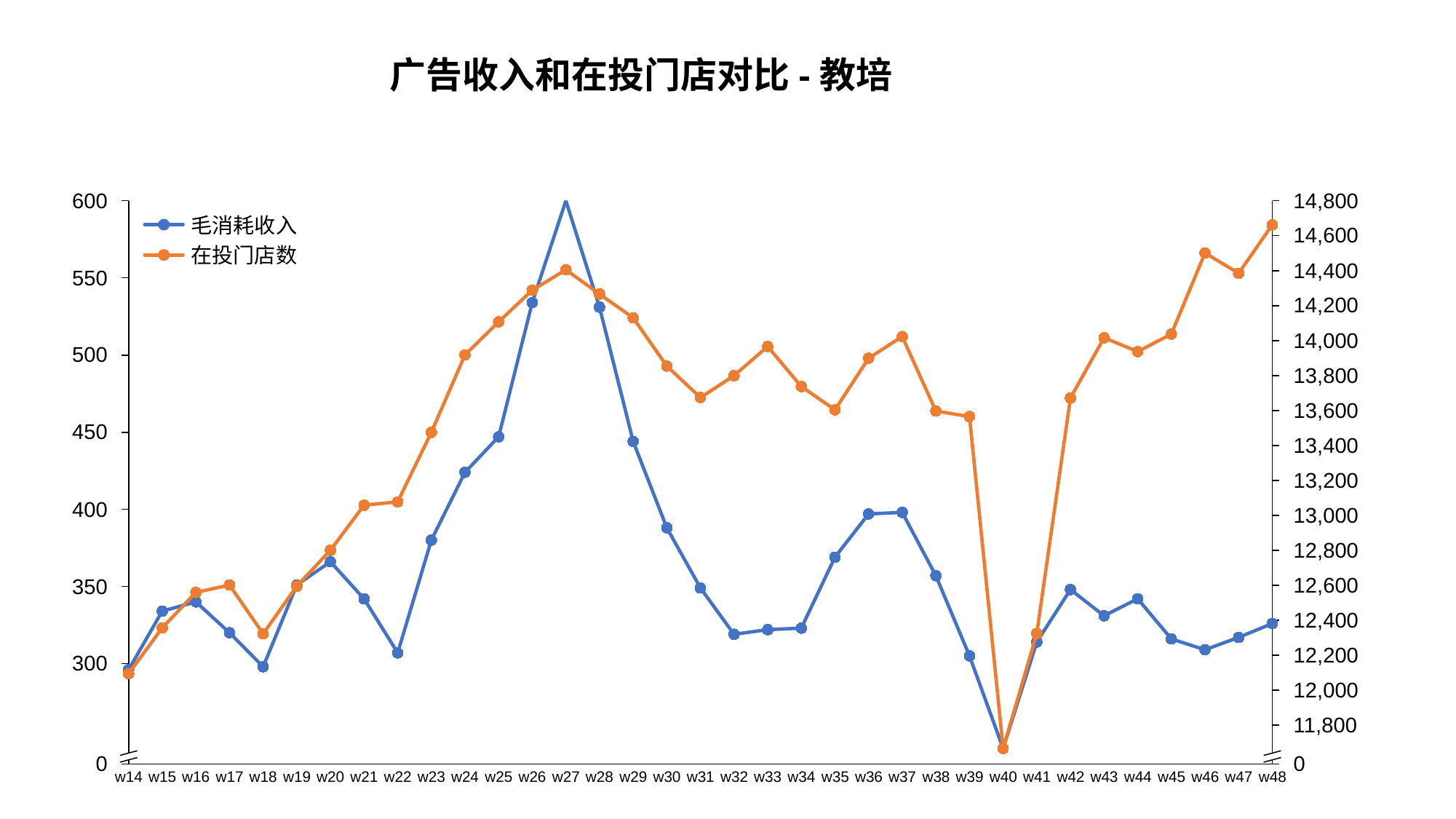

广告收入和在投门店对比-教培
600
14,800

### Chart

| Category |  |  |
|---|---|---|
毛消耗收入

14,600
在投门店数

14,400
550
14,200
14,000
500
13,800
13,600
450
13,400
13,200
400
13,000
12,800
12,600
350
12,400
12,200
300
12,000
11,800

0
0

w14
w15
w16
w17
w18
w19
w20
w21
w22
w23
w24
w25
w26
w27
w28
w29
w30
w31
w32
w33
w34
w35
w36
w37
w38
w39
w40
w41
w42
w43
w44
w45
w46
w47
w48